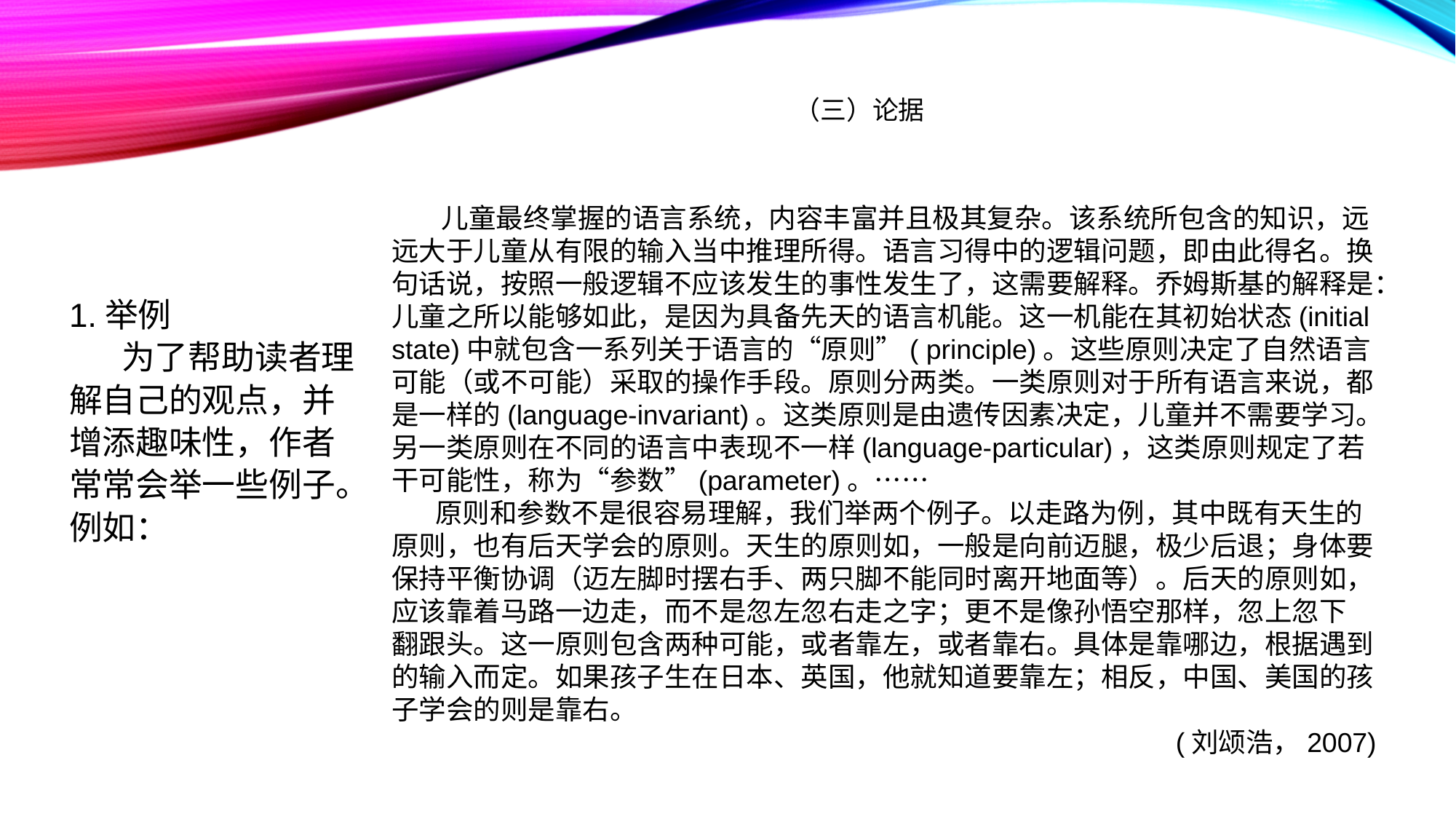

# （三）论据
       儿童最终掌握的语言系统，内容丰富并且极其复杂。该系统所包含的知识，远远大于儿童从有限的输入当中推理所得。语言习得中的逻辑问题，即由此得名。换句话说，按照一般逻辑不应该发生的事性发生了，这需要解释。乔姆斯基的解释是：儿童之所以能够如此，是因为具备先天的语言机能。这一机能在其初始状态(initial state)中就包含一系列关于语言的“原则”( principle)。这些原则决定了自然语言可能（或不可能）采取的操作手段。原则分两类。一类原则对于所有语言来说，都是一样的(language-invariant)。这类原则是由遗传因素决定，儿童并不需要学习。另一类原则在不同的语言中表现不一样(language-particular)，这类原则规定了若干可能性，称为“参数”(parameter)。……
      原则和参数不是很容易理解，我们举两个例子。以走路为例，其中既有天生的原则，也有后天学会的原则。天生的原则如，一般是向前迈腿，极少后退；身体要保持平衡协调（迈左脚时摆右手、两只脚不能同时离开地面等）。后天的原则如，应该靠着马路一边走，而不是忽左忽右走之字；更不是像孙悟空那样，忽上忽下  翻跟头。这一原则包含两种可能，或者靠左，或者靠右。具体是靠哪边，根据遇到的输入而定。如果孩子生在日本、英国，他就知道要靠左；相反，中国、美国的孩子学会的则是靠右。
    (刘颂浩，2007)
1.举例
      为了帮助读者理解自己的观点，并增添趣味性，作者常常会举一些例子。例如：